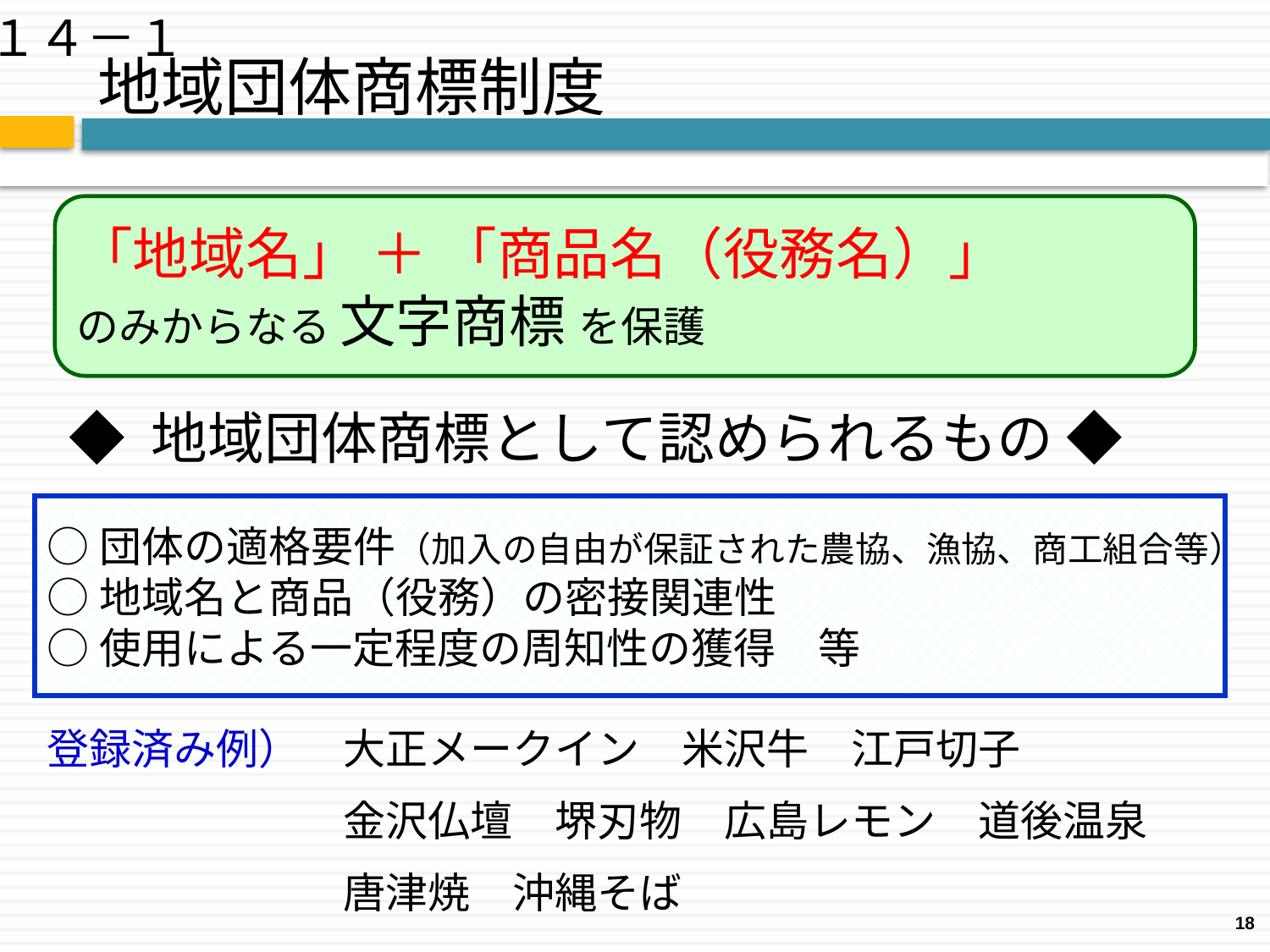

１４－１
# 地域団体商標制度
「地域名」 ＋ 「商品名（役務名）」
のみからなる 文字商標 を保護
◆ 地域団体商標として認められるもの ◆
○団体の適格要件（加入の自由が保証された農協、漁協、商工組合等）
○地域名と商品（役務）の密接関連性
○使用による一定程度の周知性の獲得　等
登録済み例）　大正メークイン　米沢牛　江戸切子
　　　　　　　金沢仏壇　堺刃物　広島レモン　道後温泉
　　　　　　　唐津焼　沖縄そば
18